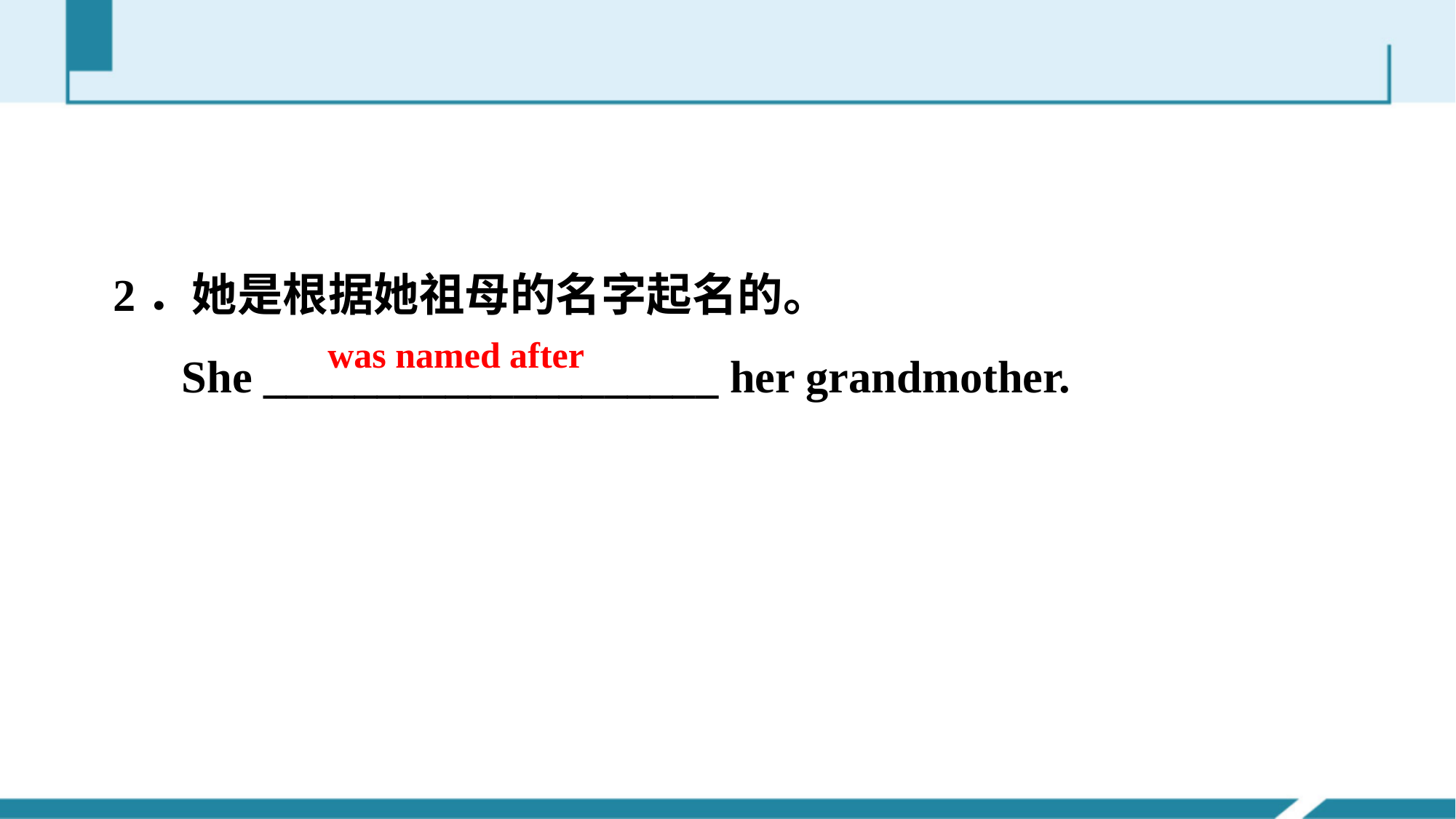

2．她是根据她祖母的名字起名的。
      She ____________________ her grandmother.
was named after